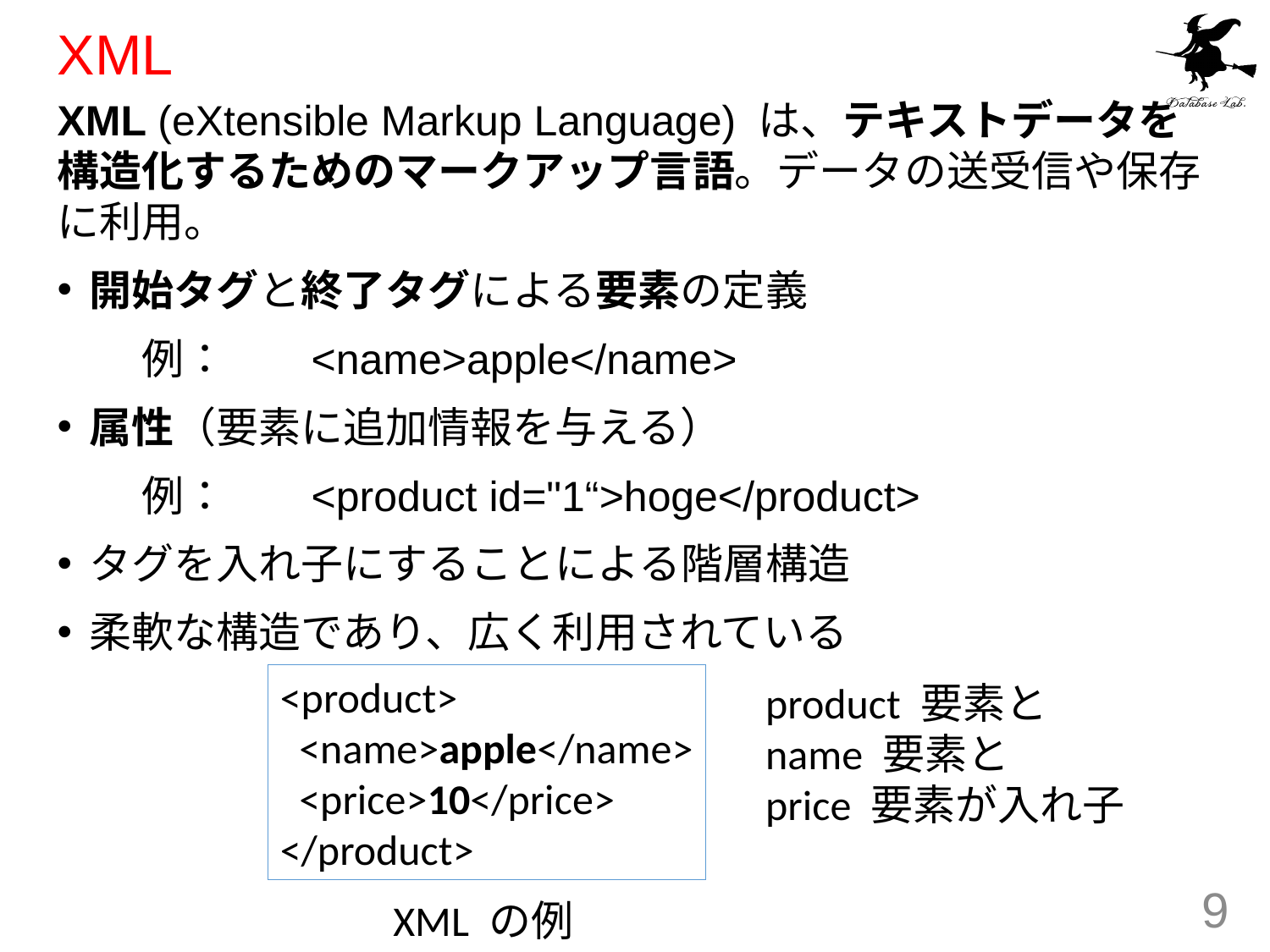

# XML
XML (eXtensible Markup Language) は、テキストデータを構造化するためのマークアップ言語。データの送受信や保存に利用。
開始タグと終了タグによる要素の定義
　　例：	<name>apple</name>
属性（要素に追加情報を与える）
　　例：	<product id="1“>hoge</product>
タグを入れ子にすることによる階層構造
柔軟な構造であり、広く利用されている
<product>
  <name>apple</name>
  <price>10</price>
</product>
product 要素と
name 要素と
price 要素が入れ子
9
XML の例